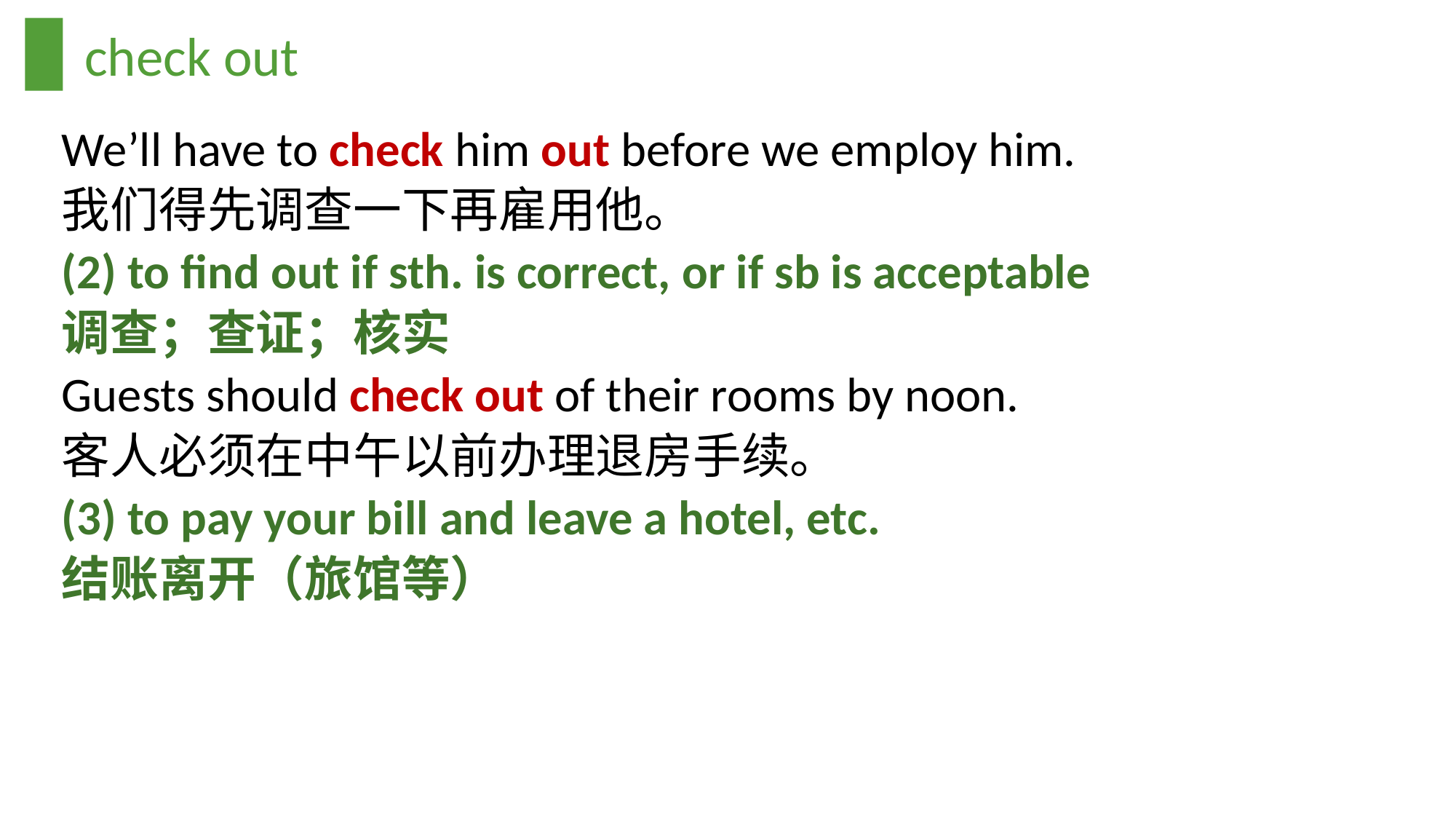

# check out
We’ll have to check him out before we employ him.
我们得先调查一下再雇用他。
(2) to find out if sth. is correct, or if sb is acceptable
调查；查证；核实
Guests should check out of their rooms by noon.
客人必须在中午以前办理退房手续。
(3) to pay your bill and leave a hotel, etc.
结账离开（旅馆等）